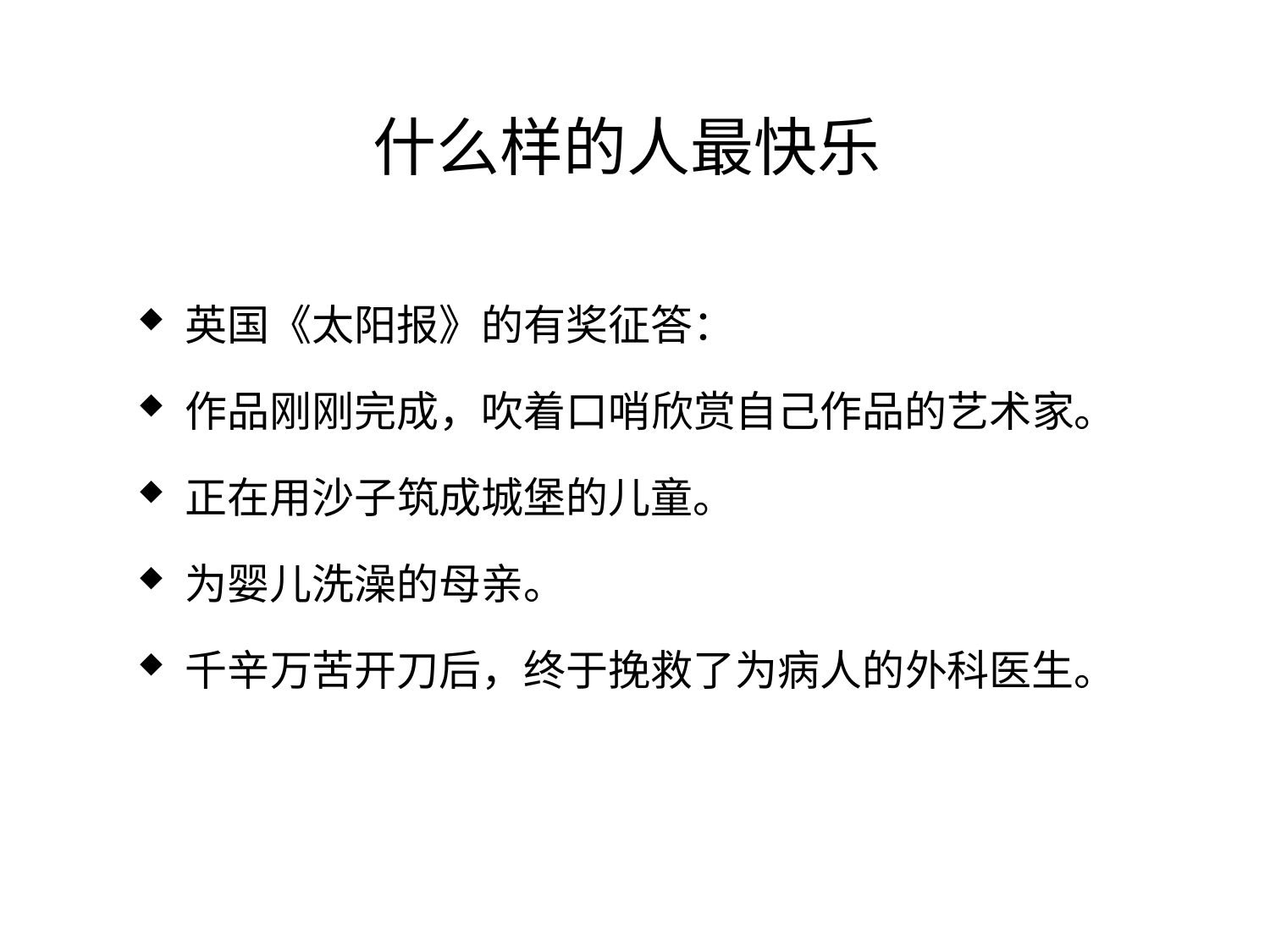

# 什么样的人最快乐
英国《太阳报》的有奖征答：
作品刚刚完成，吹着口哨欣赏自己作品的艺术家。
正在用沙子筑成城堡的儿童。
为婴儿洗澡的母亲。
千辛万苦开刀后，终于挽救了为病人的外科医生。